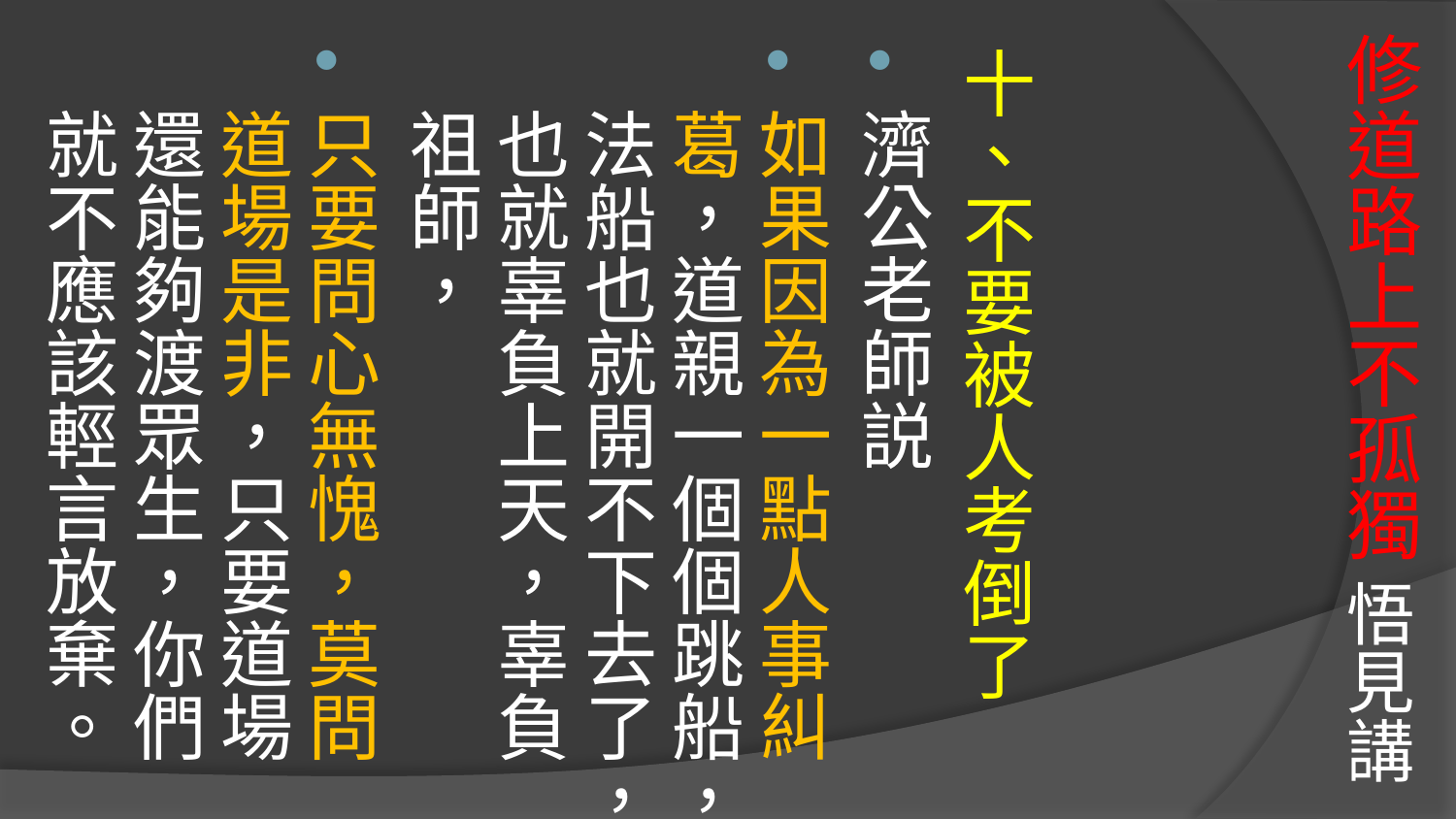

# 修道路上不孤獨 悟見講
十、不要被人考倒了
濟公老師説
如果因為一點人事糾葛，道親一個個跳船，法船也就開不下去了，也就辜負上天，辜負祖師，
只要問心無愧，莫問道場是非，只要道場還能夠渡眾生，你們就不應該輕言放棄。